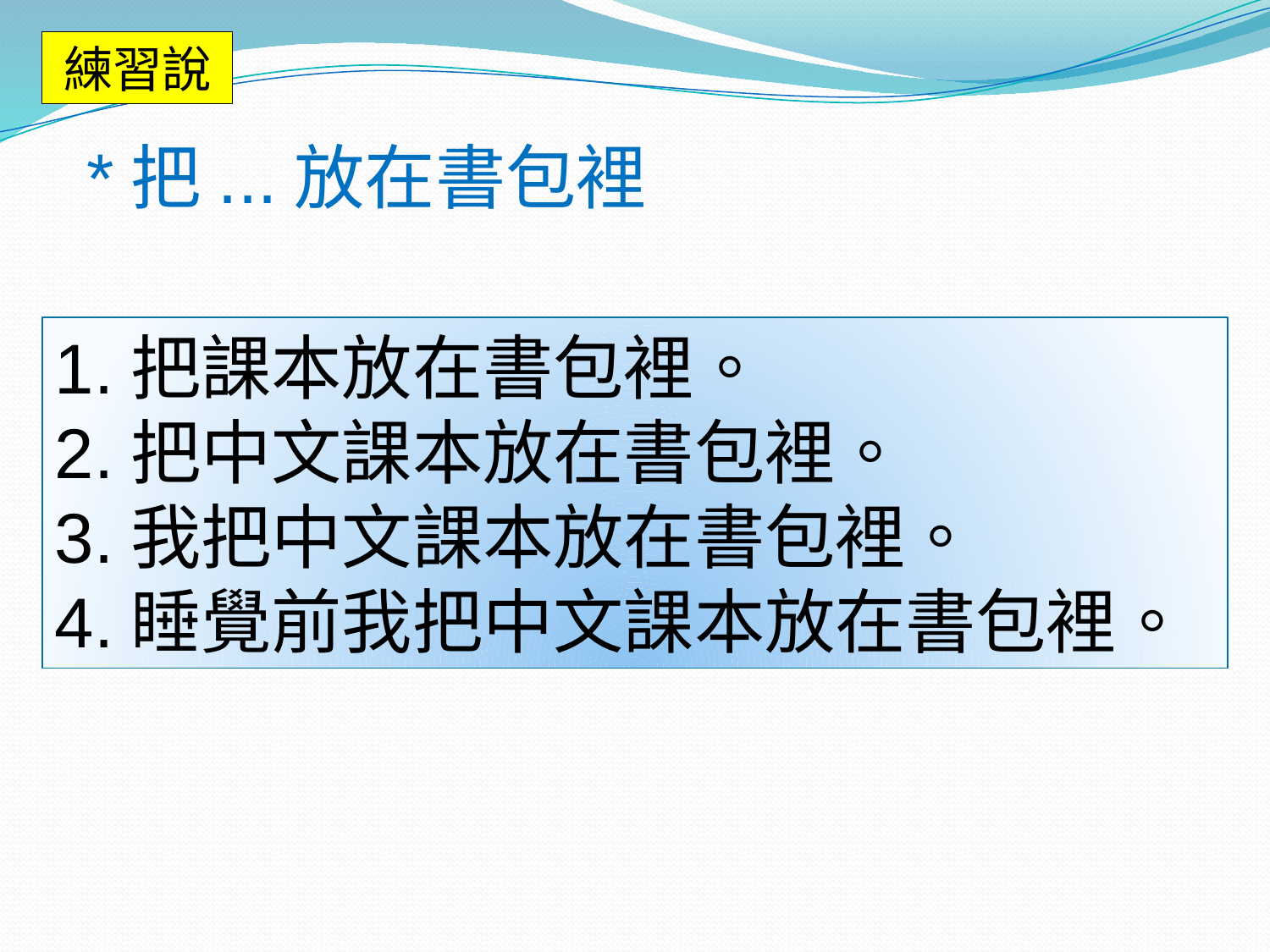

練習說
*把...放在書包裡
1.把課本放在書包裡。
2.把中文課本放在書包裡。
3.我把中文課本放在書包裡。
4.睡覺前我把中文課本放在書包裡。